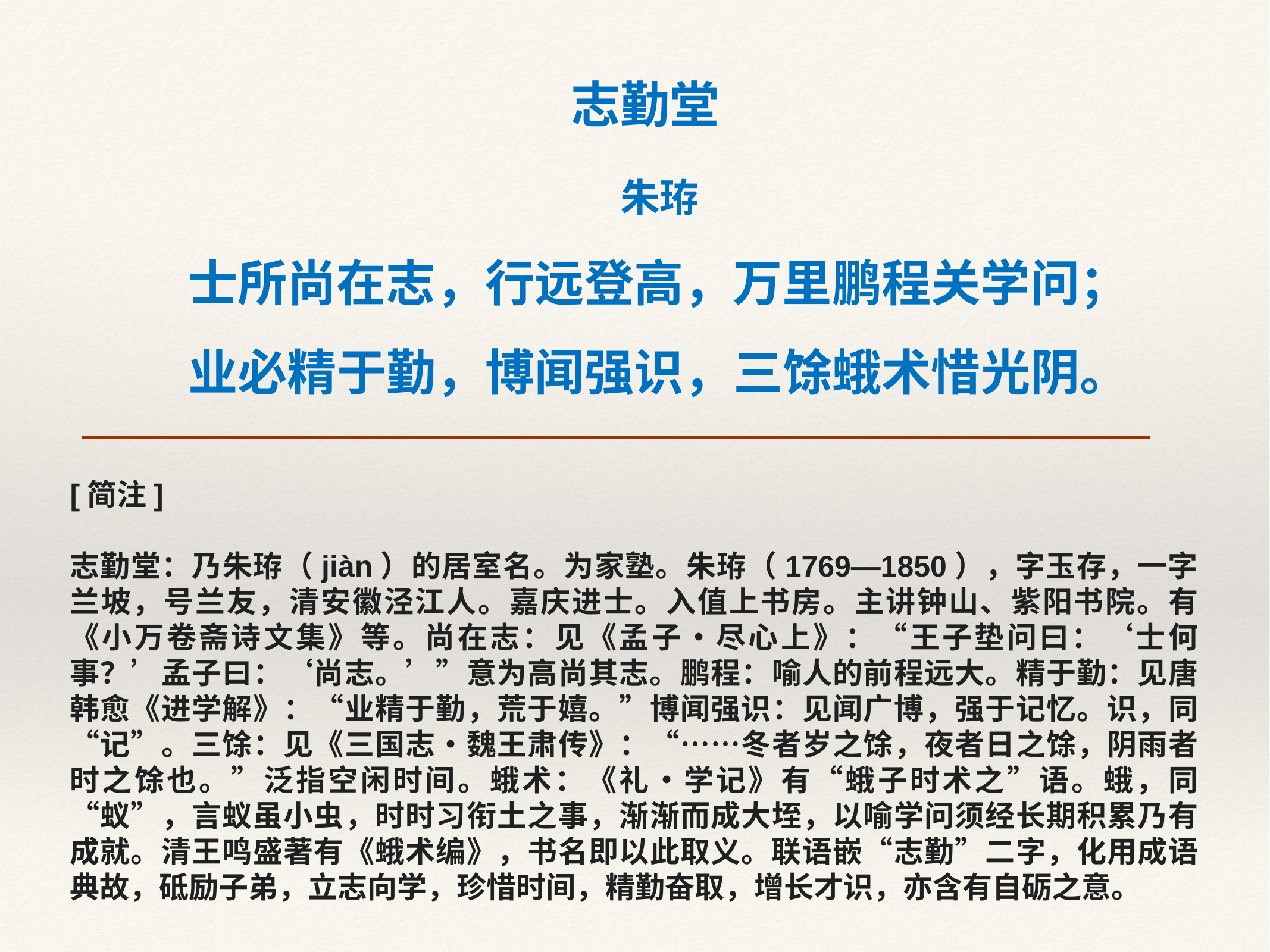

志勤堂
朱珔
士所尚在志，行远登高，万里鹏程关学问；
业必精于勤，博闻强识，三馀蛾术惜光阴。

[简注]

志勤堂：乃朱珔（jiàn）的居室名。为家塾。朱珔（1769—1850），字玉存，一字兰坡，号兰友，清安徽泾江人。嘉庆进士。入值上书房。主讲钟山、紫阳书院。有《小万卷斋诗文集》等。尚在志：见《孟子•尽心上》：“王子垫问曰：‘士何事？’孟子曰：‘尚志。’”意为高尚其志。鹏程：喻人的前程远大。精于勤：见唐韩愈《进学解》：“业精于勤，荒于嬉。”博闻强识：见闻广博，强于记忆。识，同“记”。三馀：见《三国志•魏王肃传》：“……冬者岁之馀，夜者日之馀，阴雨者时之馀也。”泛指空闲时间。蛾术：《礼•学记》有“蛾子时术之”语。蛾，同“蚁”，言蚁虽小虫，时时习衔土之事，渐渐而成大垤，以喻学问须经长期积累乃有成就。清王鸣盛著有《蛾术编》，书名即以此取义。联语嵌“志勤”二字，化用成语典故，砥励子弟，立志向学，珍惜时间，精勤奋取，增长才识，亦含有自砺之意。